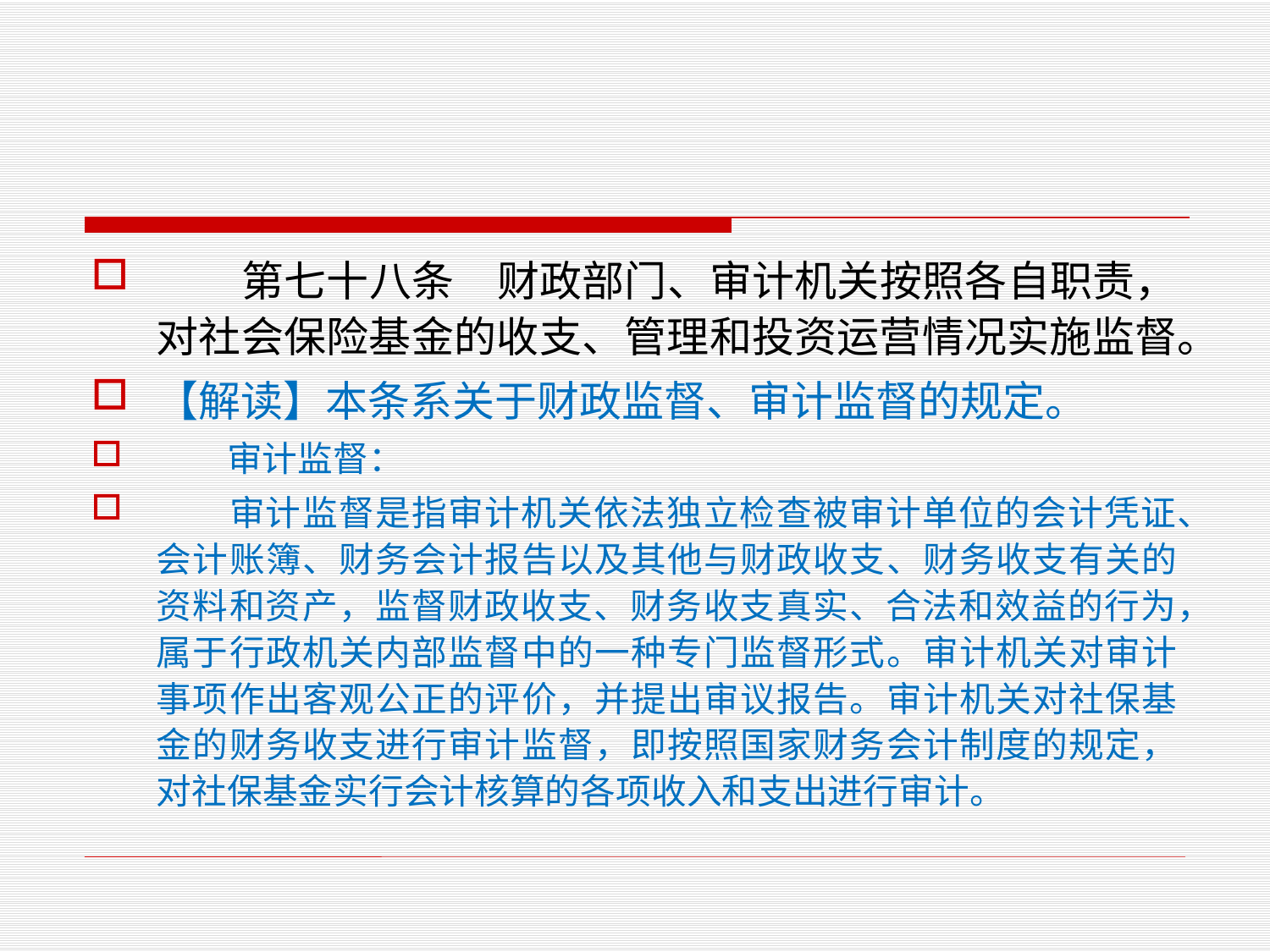

第七十八条　财政部门、审计机关按照各自职责，对社会保险基金的收支、管理和投资运营情况实施监督。
【解读】本条系关于财政监督、审计监督的规定。
　　审计监督：
　　审计监督是指审计机关依法独立检查被审计单位的会计凭证、会计账簿、财务会计报告以及其他与财政收支、财务收支有关的资料和资产，监督财政收支、财务收支真实、合法和效益的行为，属于行政机关内部监督中的一种专门监督形式。审计机关对审计事项作出客观公正的评价，并提出审议报告。审计机关对社保基金的财务收支进行审计监督，即按照国家财务会计制度的规定，对社保基金实行会计核算的各项收入和支出进行审计。